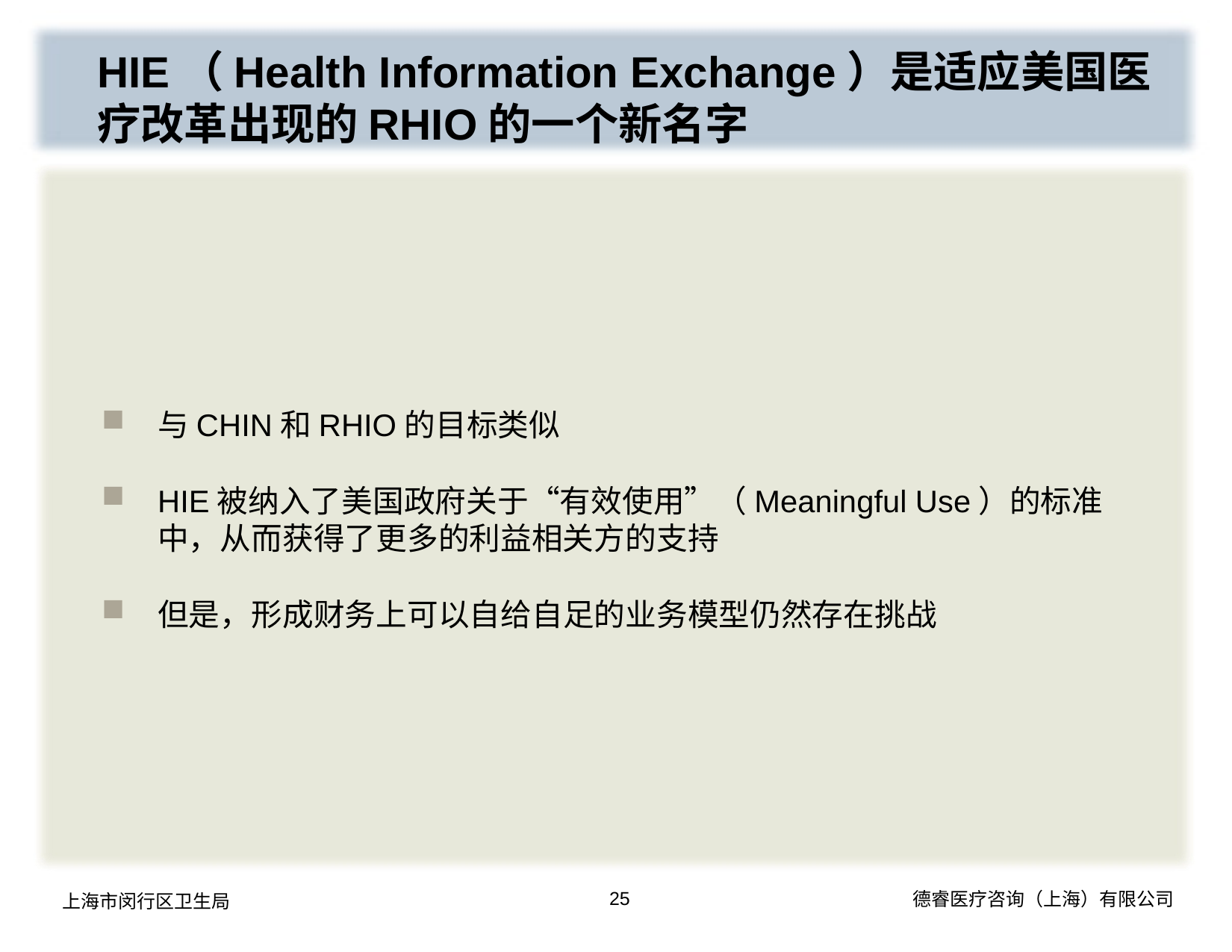

HIE（Health Information Exchange）是适应美国医疗改革出现的RHIO的一个新名字
与CHIN和RHIO的目标类似
HIE被纳入了美国政府关于“有效使用”（Meaningful Use）的标准中，从而获得了更多的利益相关方的支持
但是，形成财务上可以自给自足的业务模型仍然存在挑战
25